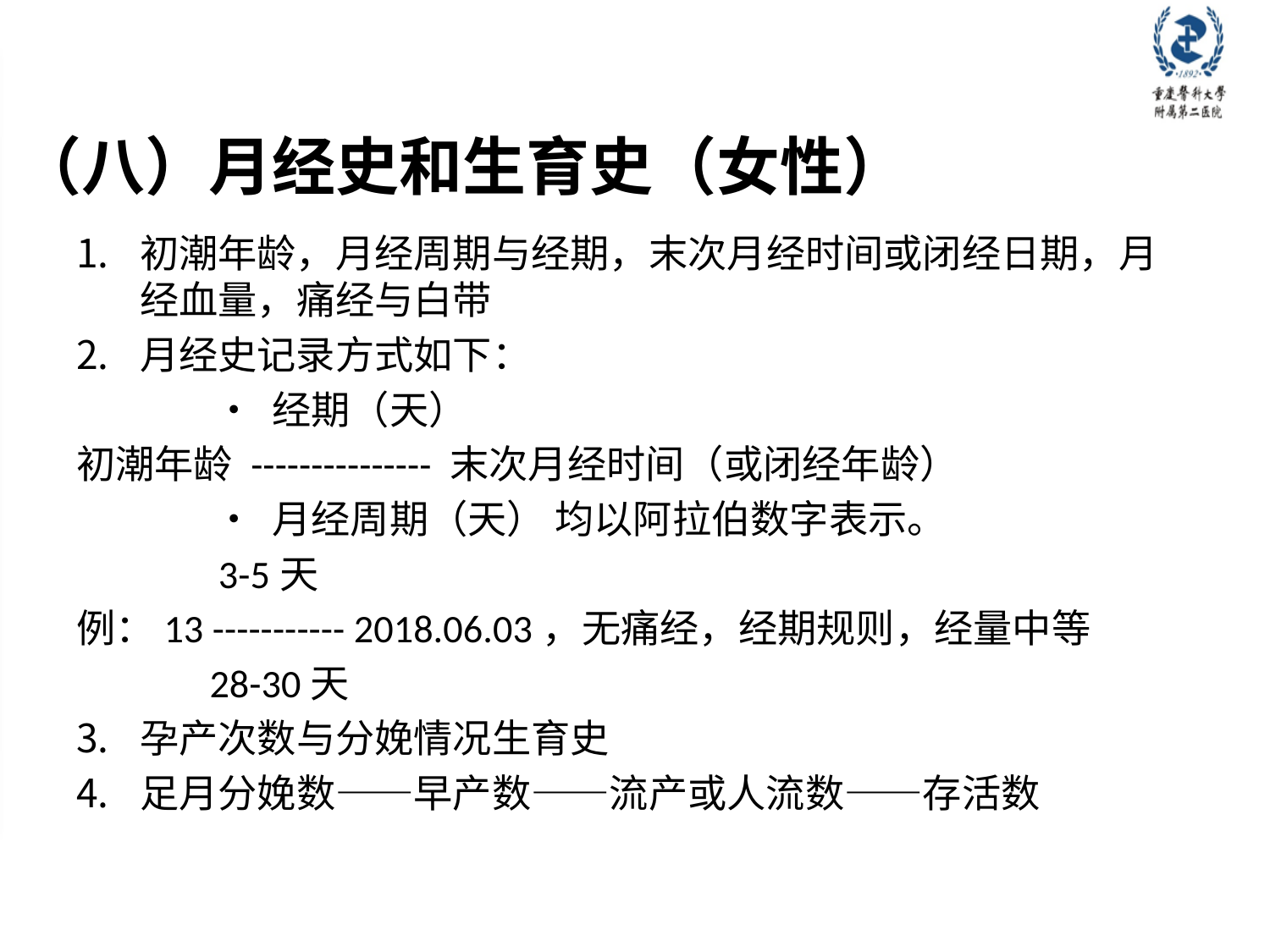

# （八）月经史和生育史（女性）
初潮年龄，月经周期与经期，末次月经时间或闭经日期，月经血量，痛经与白带
月经史记录方式如下：
                • 经期（天）
初潮年龄 --------------- 末次月经时间（或闭经年龄）
                • 月经周期（天） 均以阿拉伯数字表示。
                3-5天
例：13 ----------- 2018.06.03，无痛经，经期规则，经量中等
               28-30天
孕产次数与分娩情况生育史
足月分娩数——早产数——流产或人流数——存活数